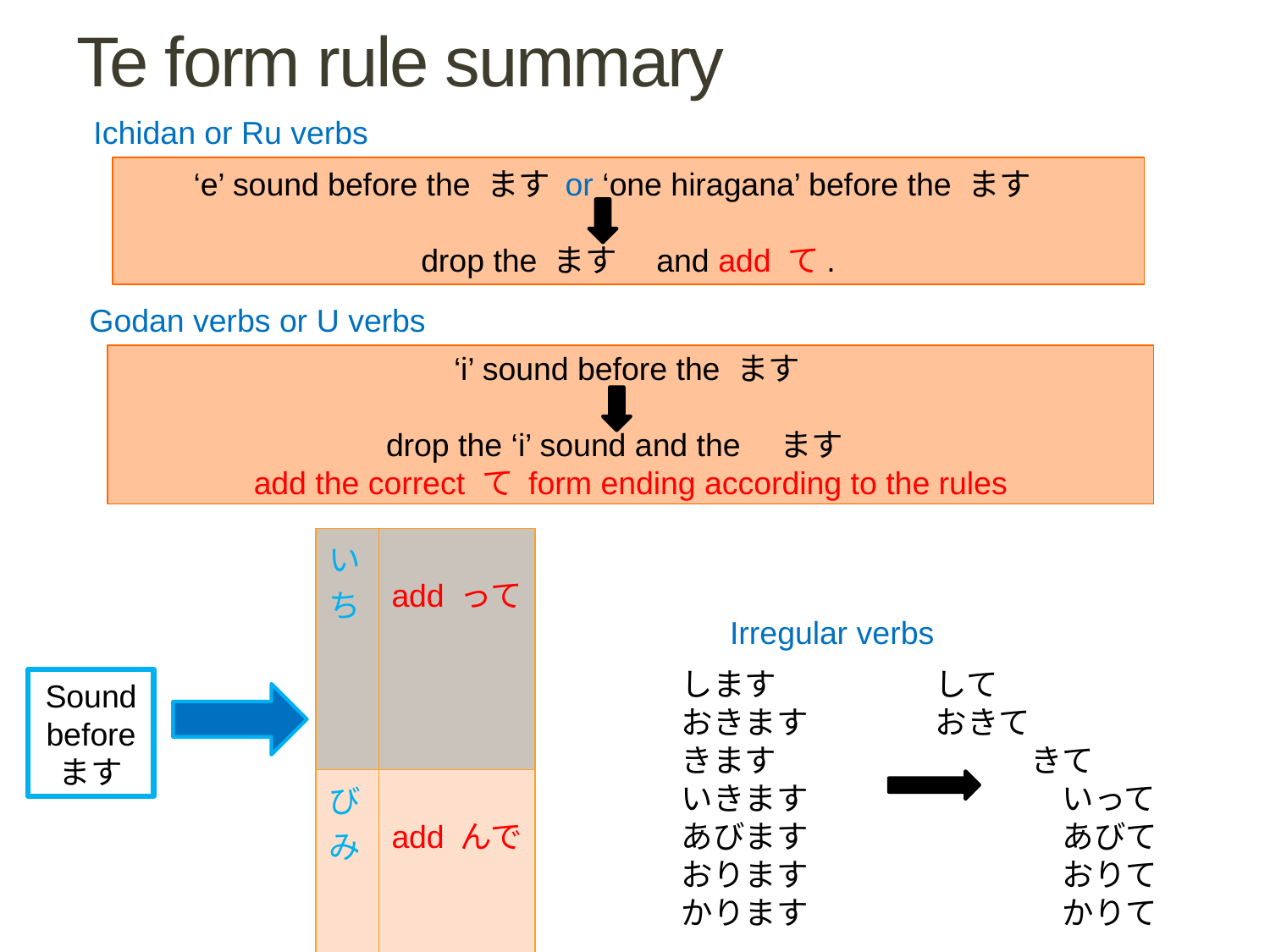

# Te form rule summary
Ichidan or Ru verbs
‘e’ sound before the ます or ‘one hiragana’ before the ます

drop the ます　and add て.

Godan verbs or U verbs
‘i’ sound before the ます

drop the ‘i’ sound and the　ます
add the correct て form ending according to the rules

| い ち　　　 り | add って |
| --- | --- |
| び み　　　 に | add んで |
| き | add いて |
| ぎ | add いで |
| し | add して |
Irregular verbs
します　　　　	して
おきます　　	おきて
きます　　　　　　　　きて
いきます		いって
あびます		あびて
おります　　　　　	おりて
かります		かりて
Sound before ます